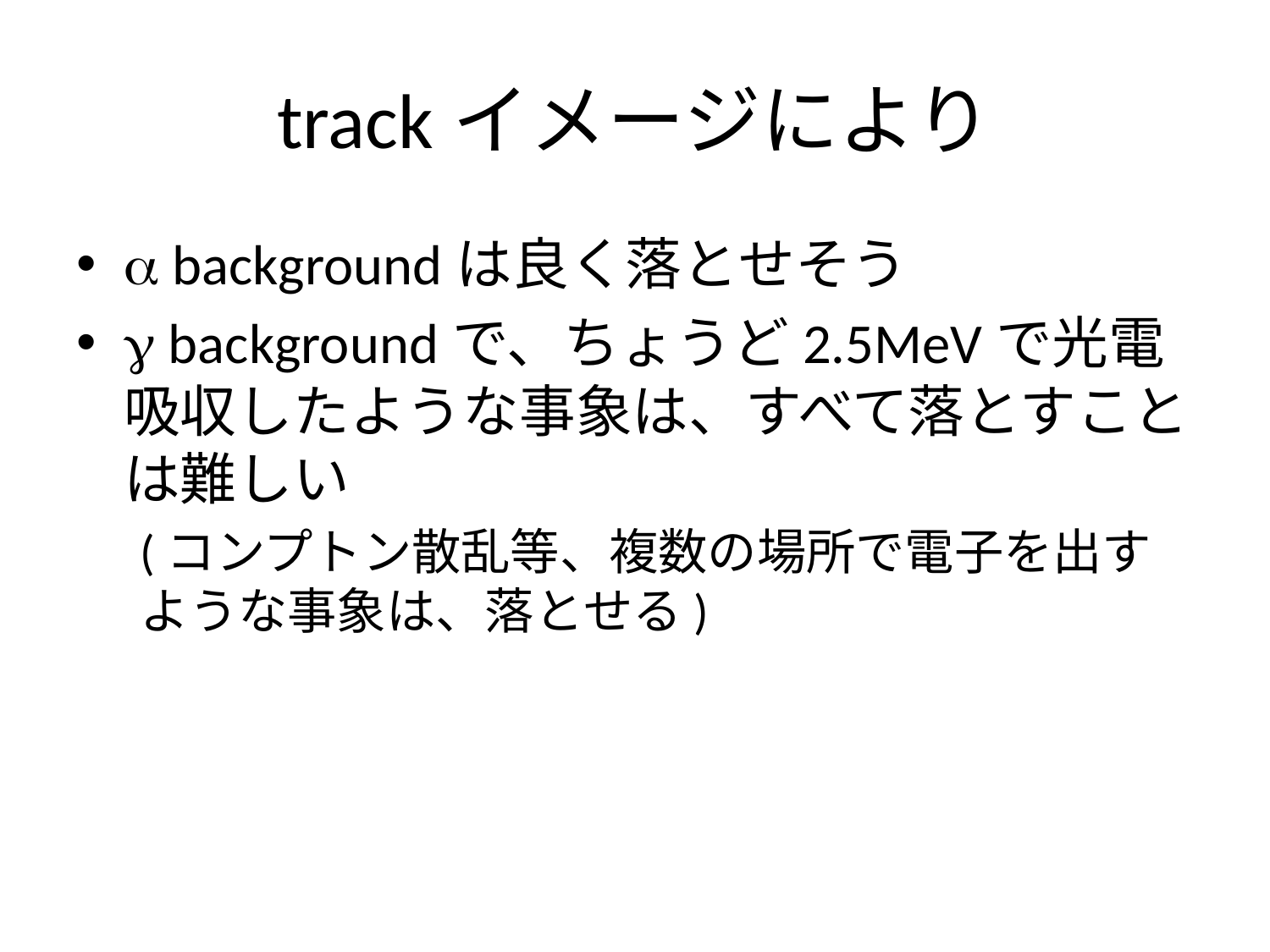

# trackイメージにより
α backgroundは良く落とせそう
γ backgroundで、ちょうど2.5MeVで光電吸収したような事象は、すべて落とすことは難しい
(コンプトン散乱等、複数の場所で電子を出すような事象は、落とせる)